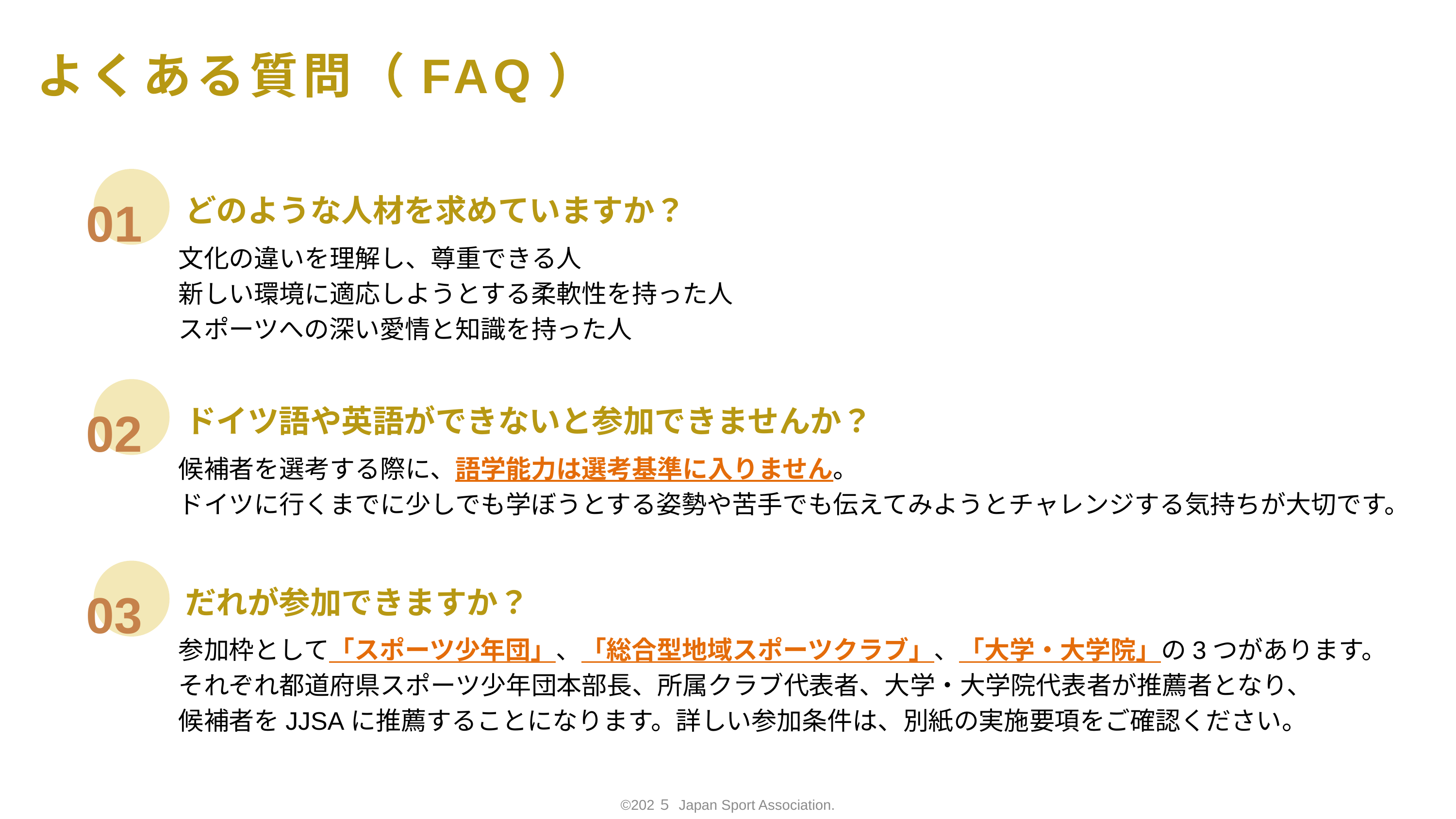

よくある質問（FAQ）

01
どのような人材を求めていますか？
文化の違いを理解し、尊重できる人
新しい環境に適応しようとする柔軟性を持った人
スポーツへの深い愛情と知識を持った人

02
ドイツ語や英語ができないと参加できませんか？
候補者を選考する際に、語学能力は選考基準に入りません。
ドイツに行くまでに少しでも学ぼうとする姿勢や苦手でも伝えてみようとチャレンジする気持ちが大切です。

03
だれが参加できますか？
参加枠として「スポーツ少年団」、「総合型地域スポーツクラブ」、「大学・大学院」の3つがあります。
それぞれ都道府県スポーツ少年団本部長、所属クラブ代表者、大学・大学院代表者が推薦者となり、
候補者をJJSAに推薦することになります。詳しい参加条件は、別紙の実施要項をご確認ください。
©202５ Japan Sport Association.